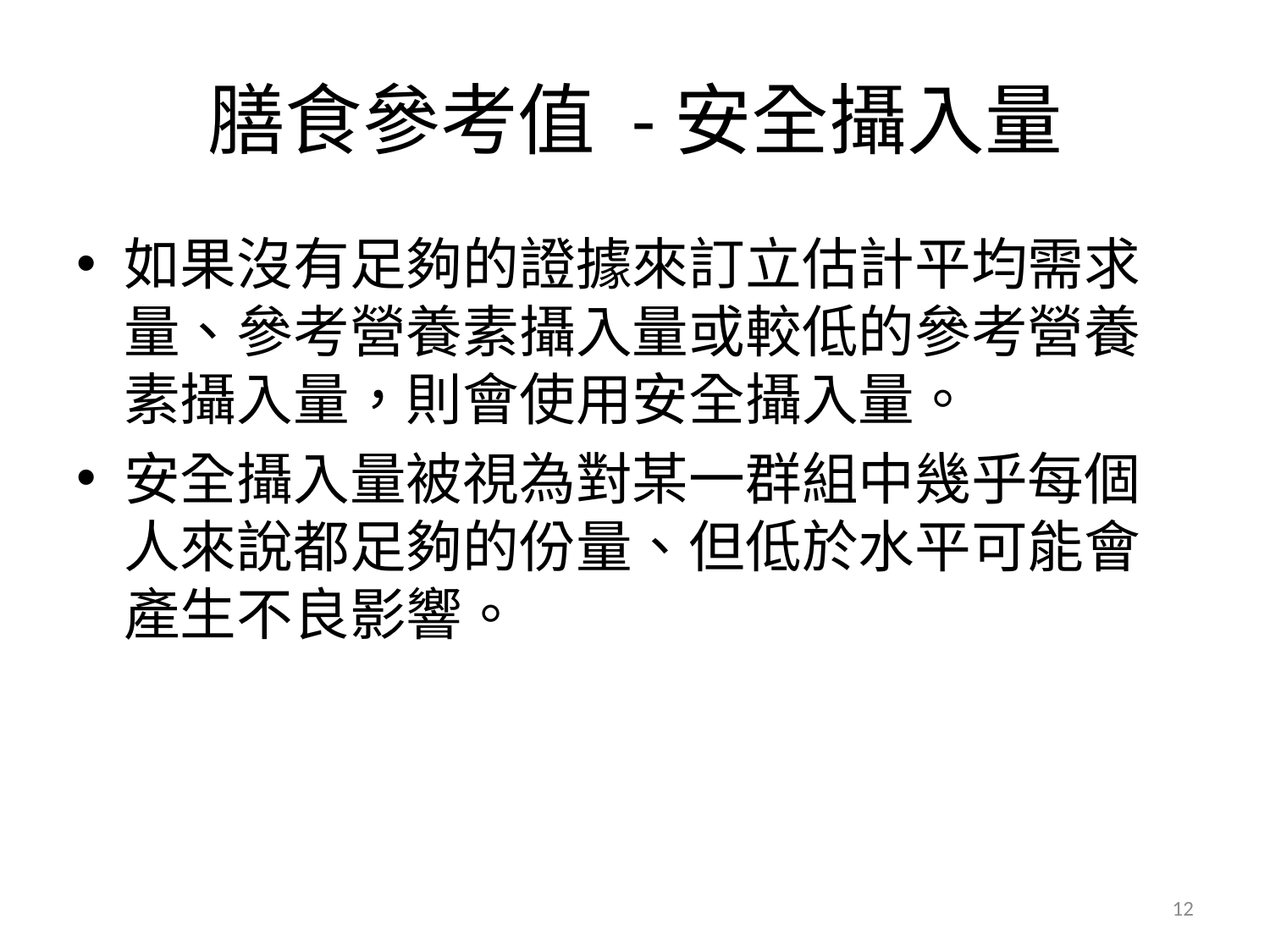

# 膳食參考值 -安全攝入量
如果沒有足夠的證據來訂立估計平均需求量、參考營養素攝入量或較低的參考營養素攝入量，則會使用安全攝入量。
安全攝入量被視為對某一群組中幾乎每個人來說都足夠的份量、但低於水平可能會產生不良影響。
12